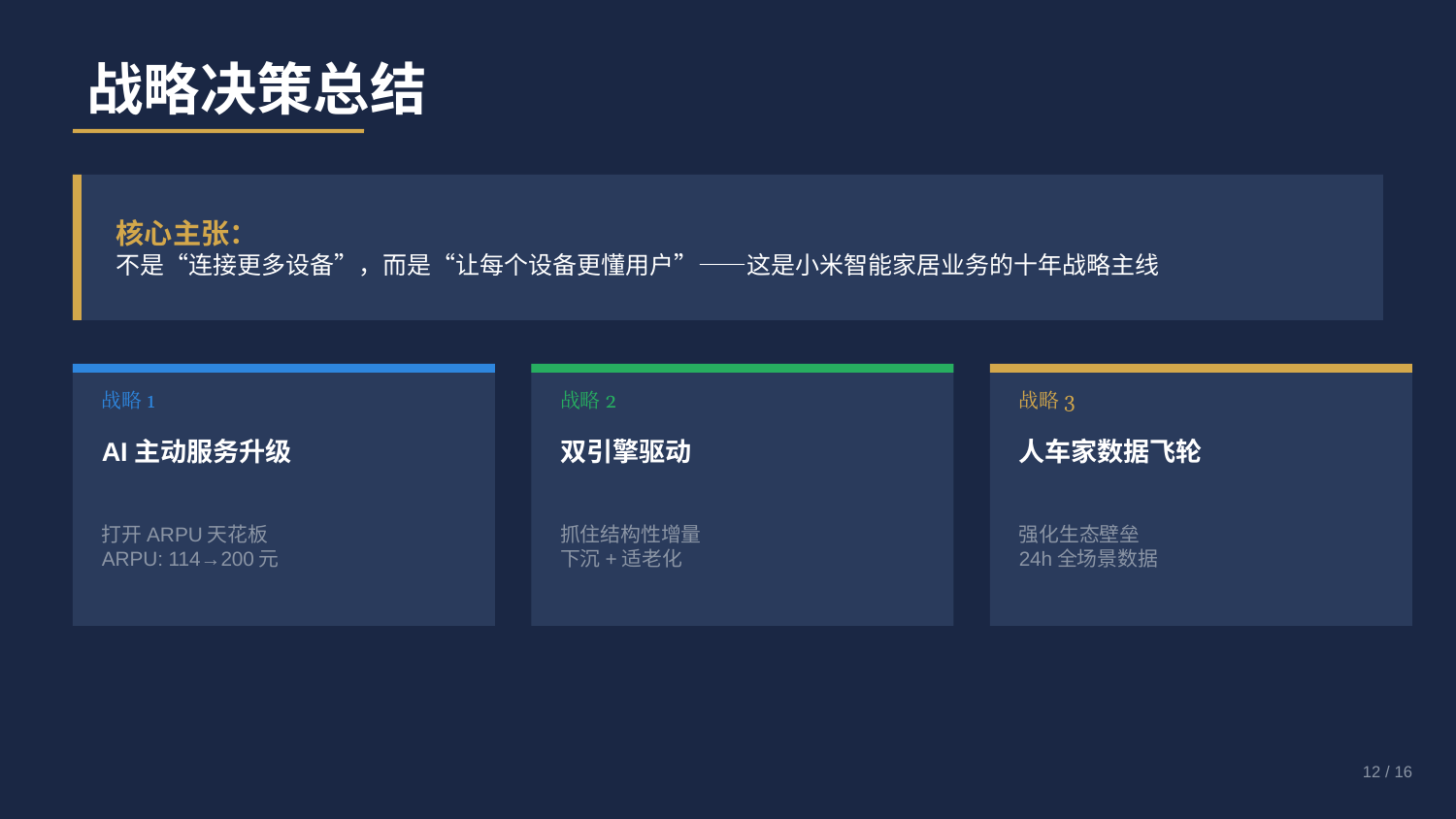

战略决策总结

核心主张：
不是“连接更多设备”，而是“让每个设备更懂用户”——这是小米智能家居业务的十年战略主线

战略1
战略2
战略3
AI主动服务升级
双引擎驱动
人车家数据飞轮
打开ARPU天花板
ARPU: 114→200元
抓住结构性增量
下沉+适老化
强化生态壁垒
24h全场景数据
12 / 16